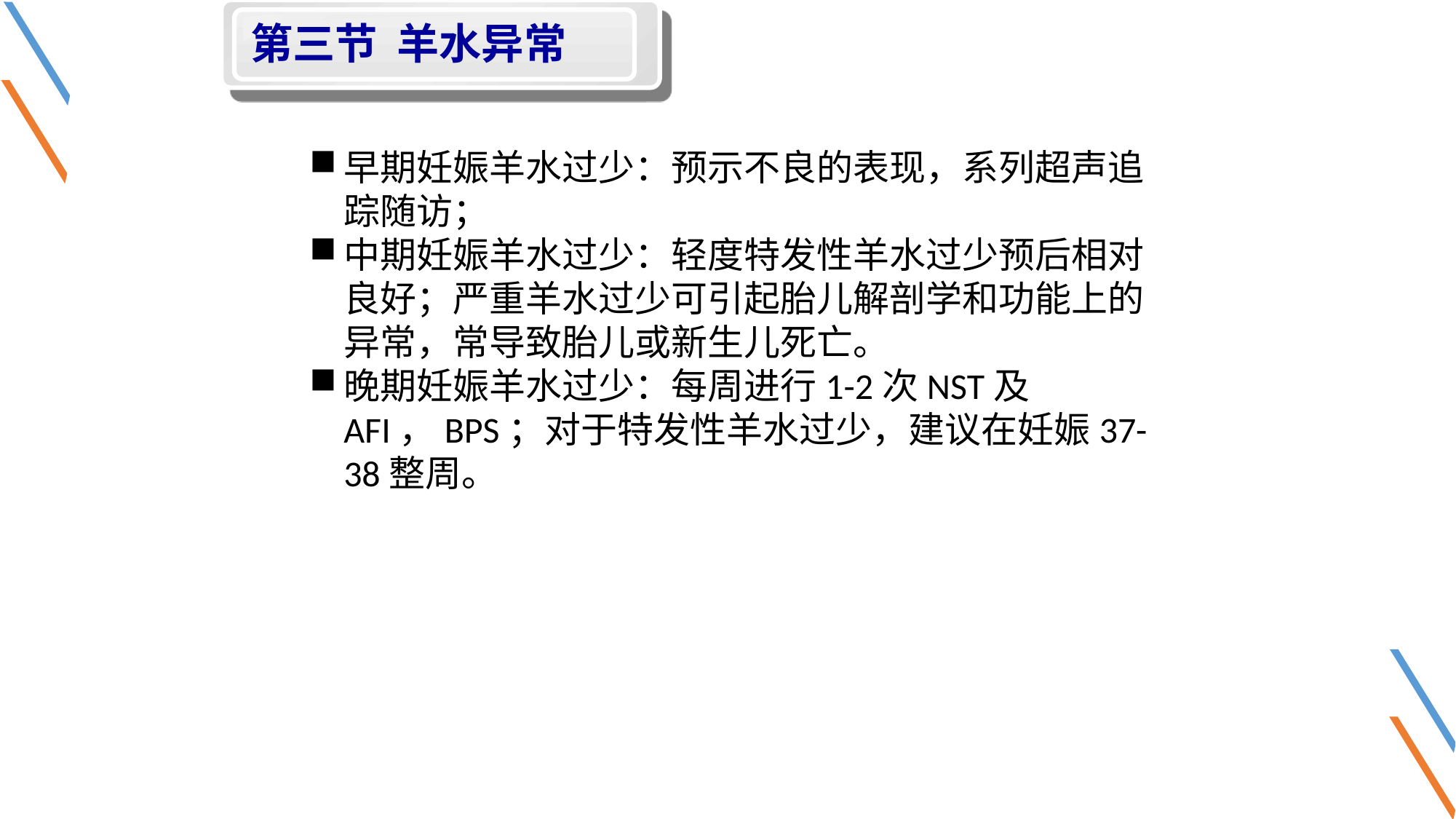

第三节  羊水异常

早期妊娠羊水过少：预示不良的表现，系列超声追踪随访；
中期妊娠羊水过少：轻度特发性羊水过少预后相对良好；严重羊水过少可引起胎儿解剖学和功能上的异常，常导致胎儿或新生儿死亡。
晚期妊娠羊水过少：每周进行1-2次NST及AFI，BPS；对于特发性羊水过少，建议在妊娠37-38整周。